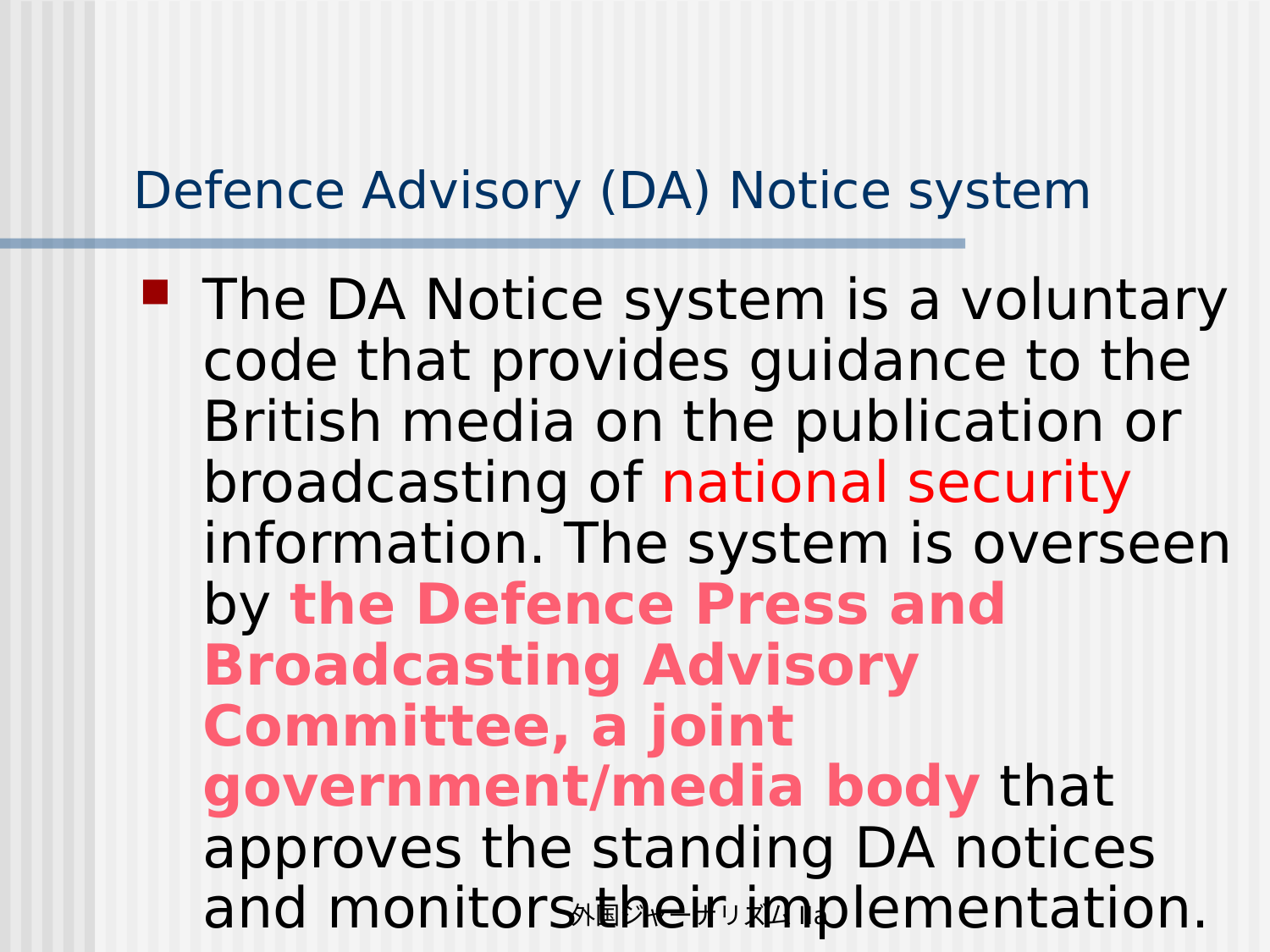

# Defence Advisory (DA) Notice system
The DA Notice system is a voluntary code that provides guidance to the British media on the publication or broadcasting of national security information. The system is overseen by the Defence Press and Broadcasting Advisory Committee, a joint government/media body that approves the standing DA notices and monitors their implementation.
外国ジャーナリズムIIa